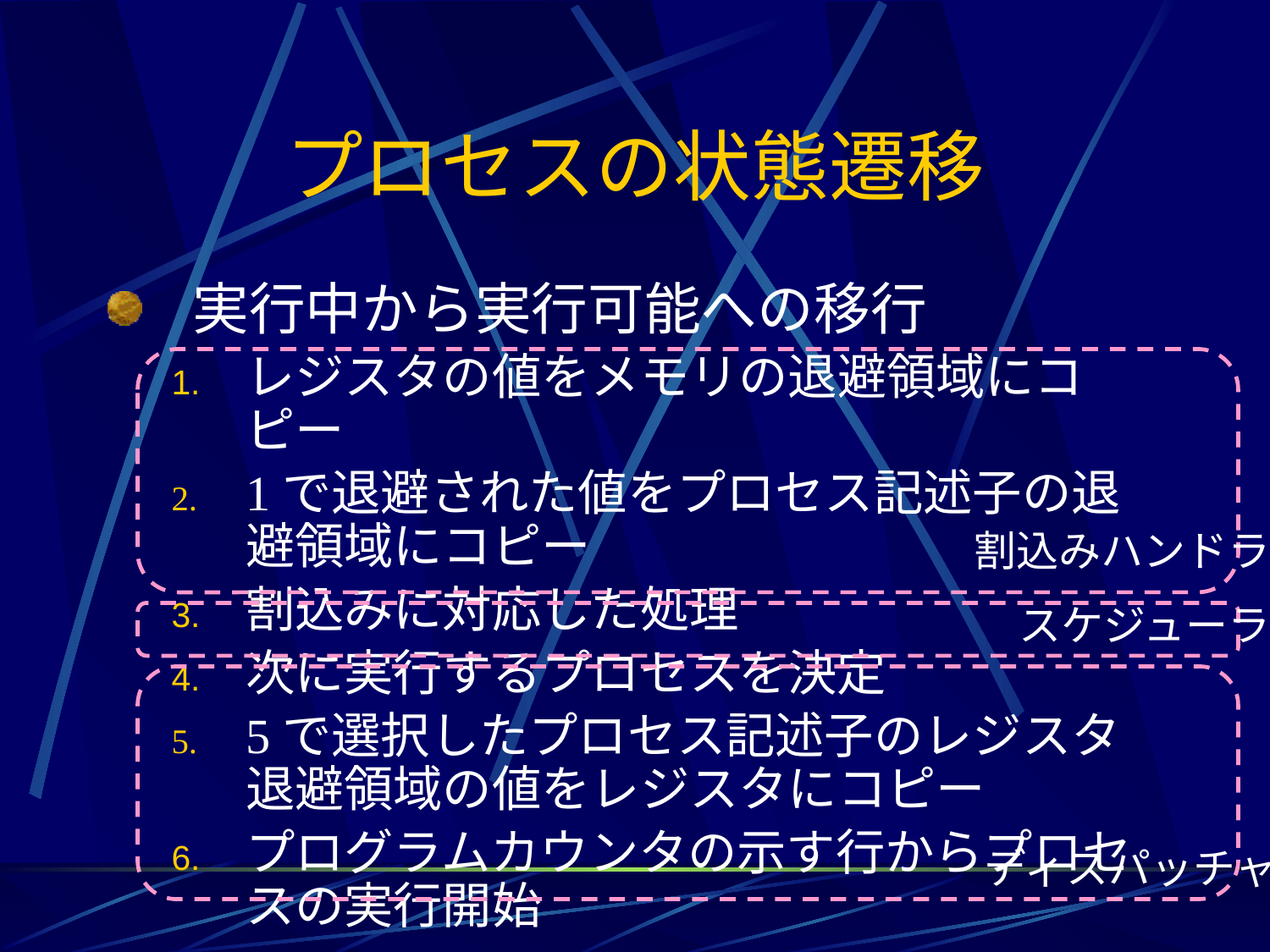

# プロセスの状態遷移
実行中から実行可能への移行
レジスタの値をメモリの退避領域にコピー
1で退避された値をプロセス記述子の退避領域にコピー
割込みに対応した処理
次に実行するプロセスを決定
5で選択したプロセス記述子のレジスタ退避領域の値をレジスタにコピー
プログラムカウンタの示す行からプロセスの実行開始

割込みハンドラ
スケジューラ

ディスパッチャ